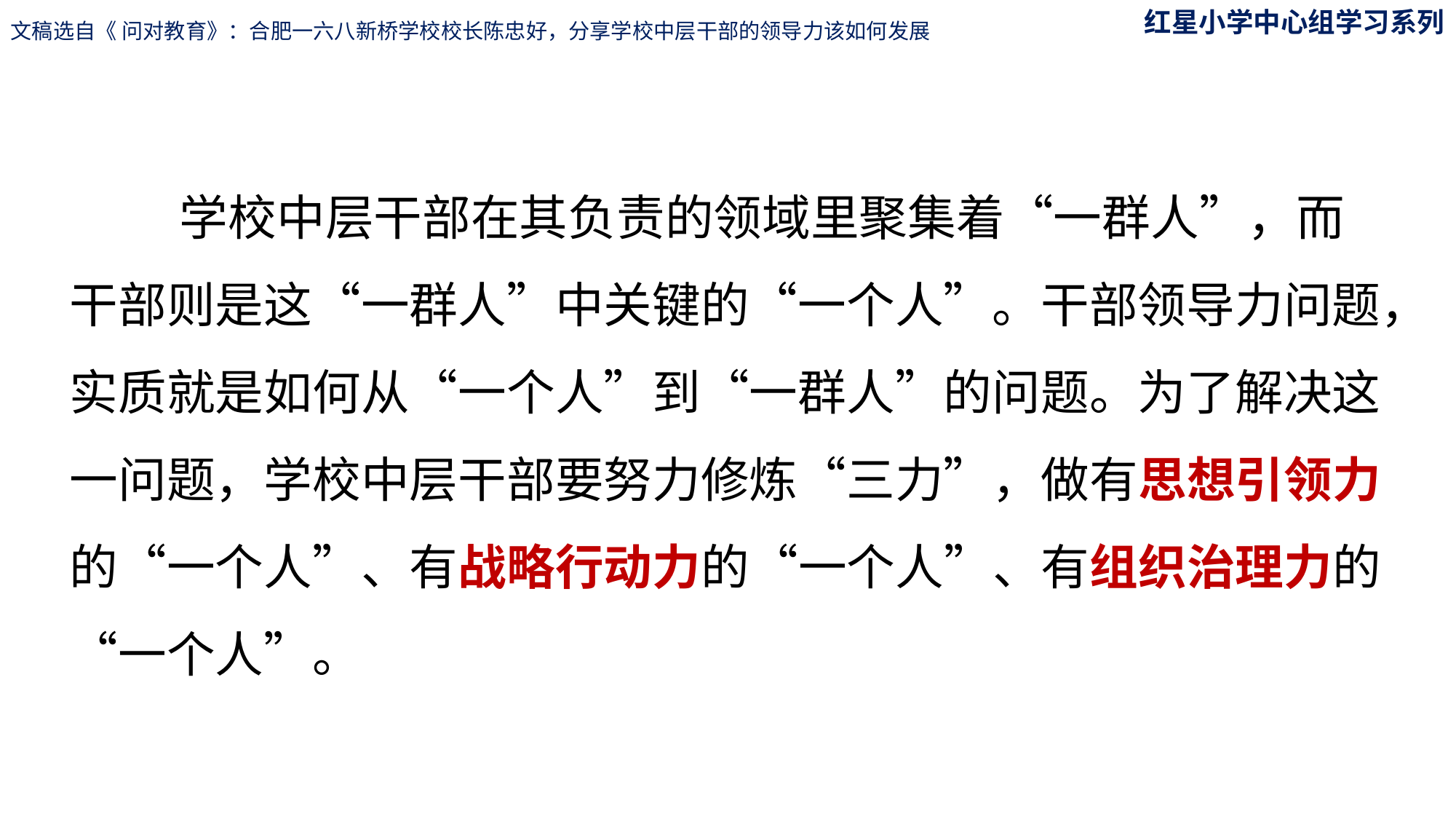

文稿选自《 问对教育》：合肥一六八新桥学校校长陈忠好，分享学校中层干部的领导力该如何发展
红星小学中心组学习系列
         学校中层干部在其负责的领域里聚集着“一群人”，而干部则是这“一群人”中关键的“一个人”。干部领导力问题，实质就是如何从“一个人”到“一群人”的问题。为了解决这一问题，学校中层干部要努力修炼“三力”，做有思想引领力的“一个人”、有战略行动力的“一个人”、有组织治理力的“一个人”。